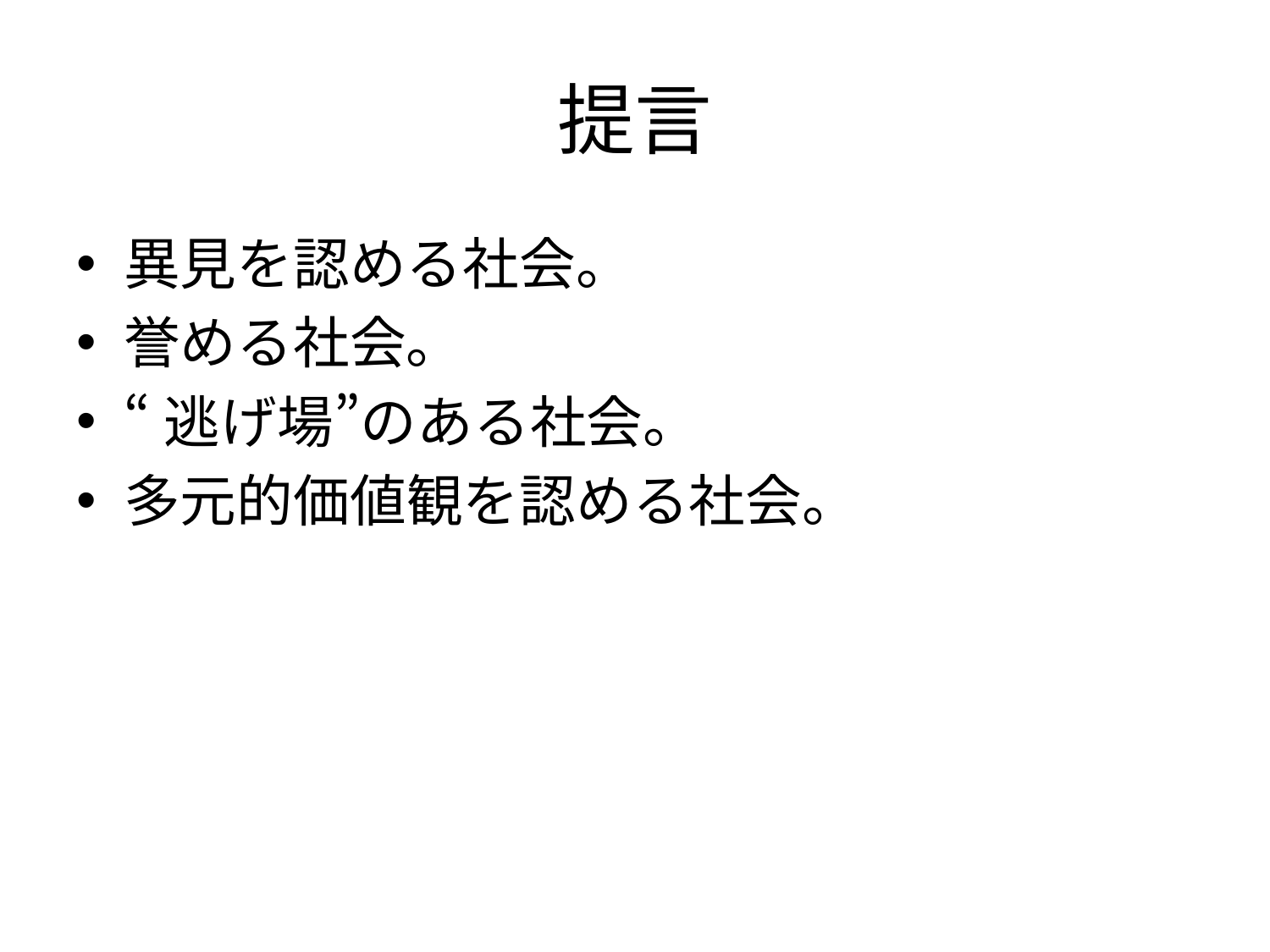

# 提言
異見を認める社会。
誉める社会。
“逃げ場”のある社会。
多元的価値観を認める社会。